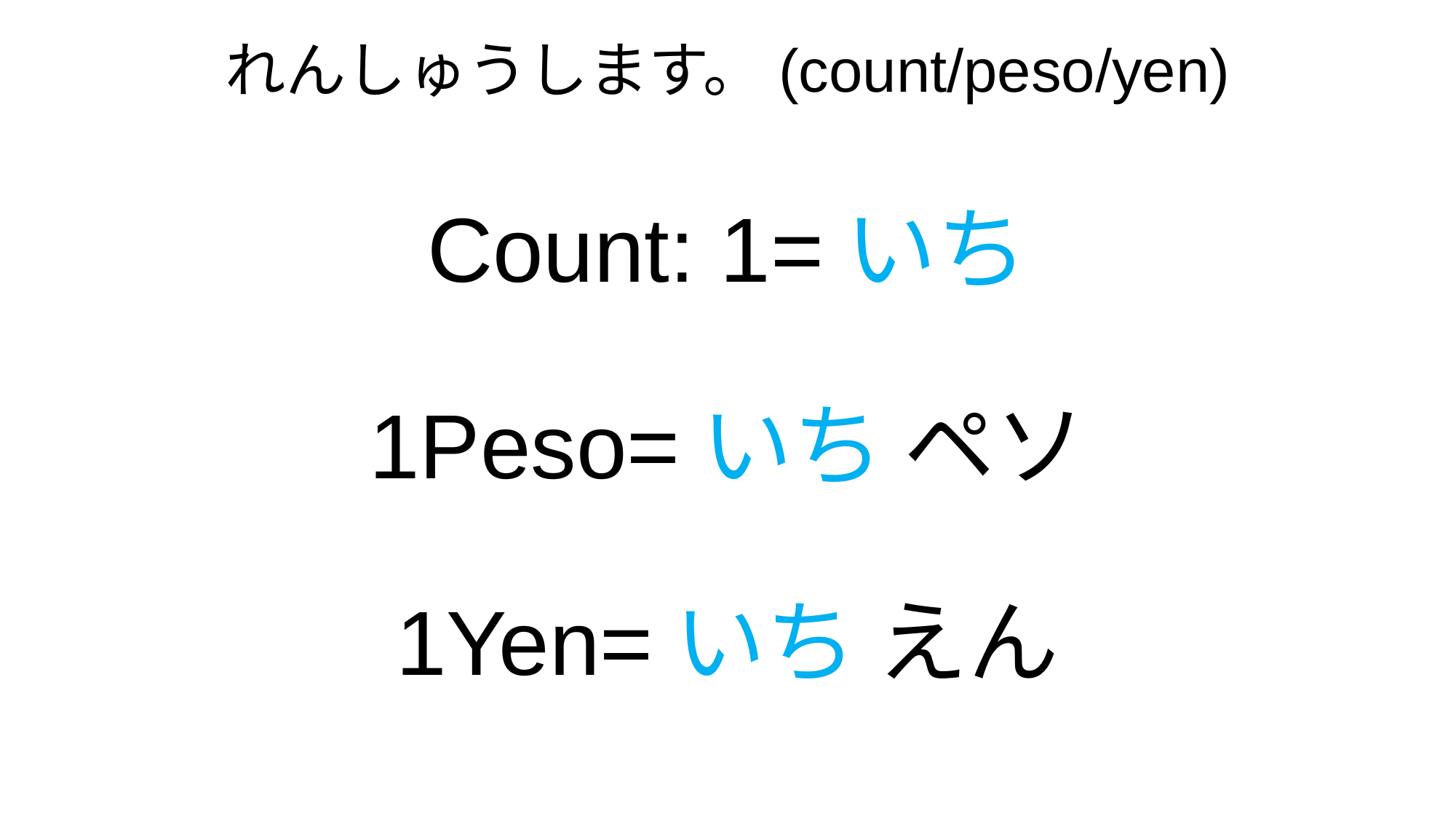

# れんしゅうします。(count/peso/yen) Count: 1=いち 1Peso=いち ペソ 1Yen=いち えん